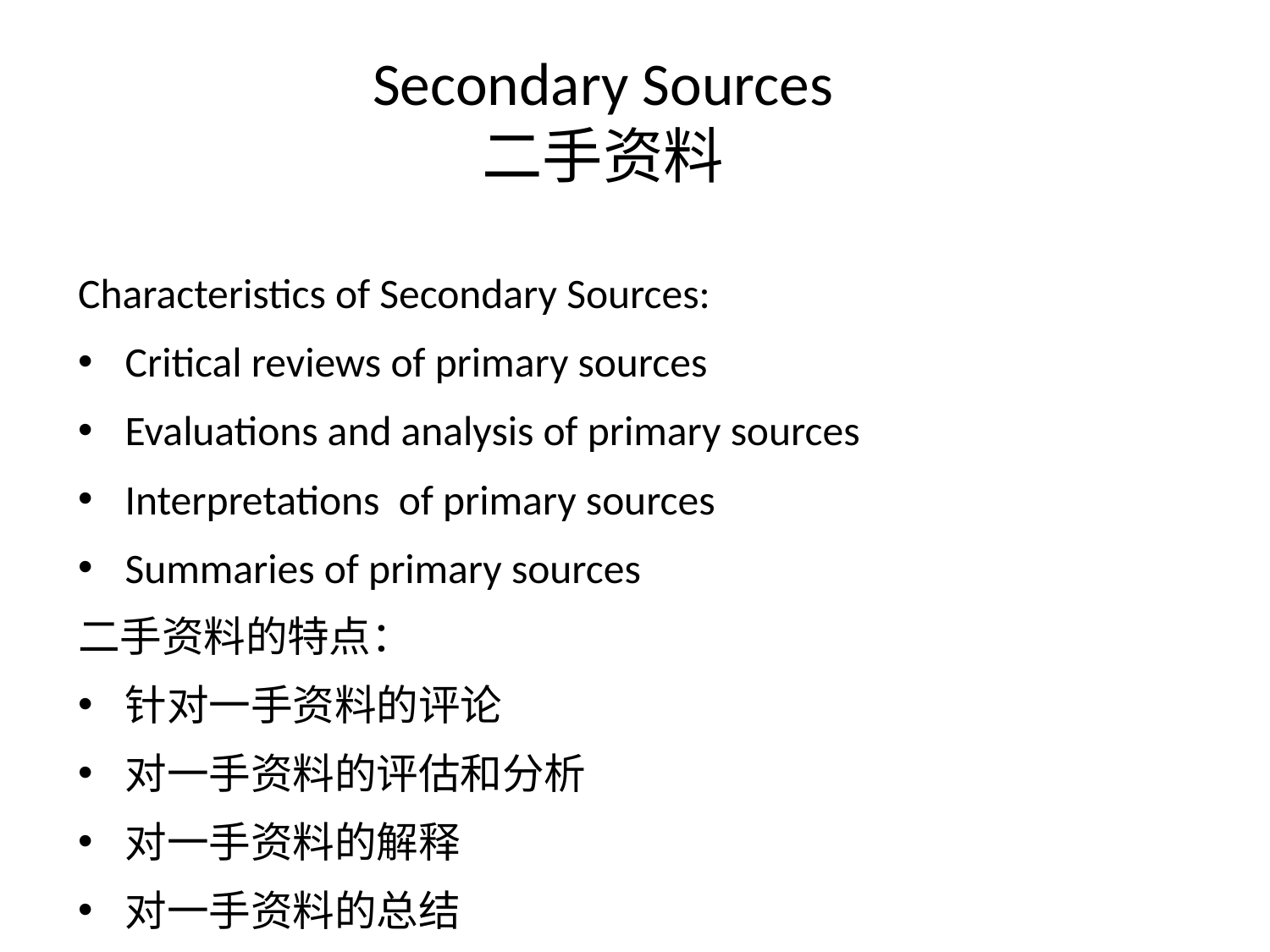

# Secondary Sources 二手资料
Characteristics of Secondary Sources:
Critical reviews of primary sources
Evaluations and analysis of primary sources
Interpretations  of primary sources
Summaries of primary sources
二手资料的特点：
针对一手资料的评论
对一手资料的评估和分析
对一手资料的解释
对一手资料的总结